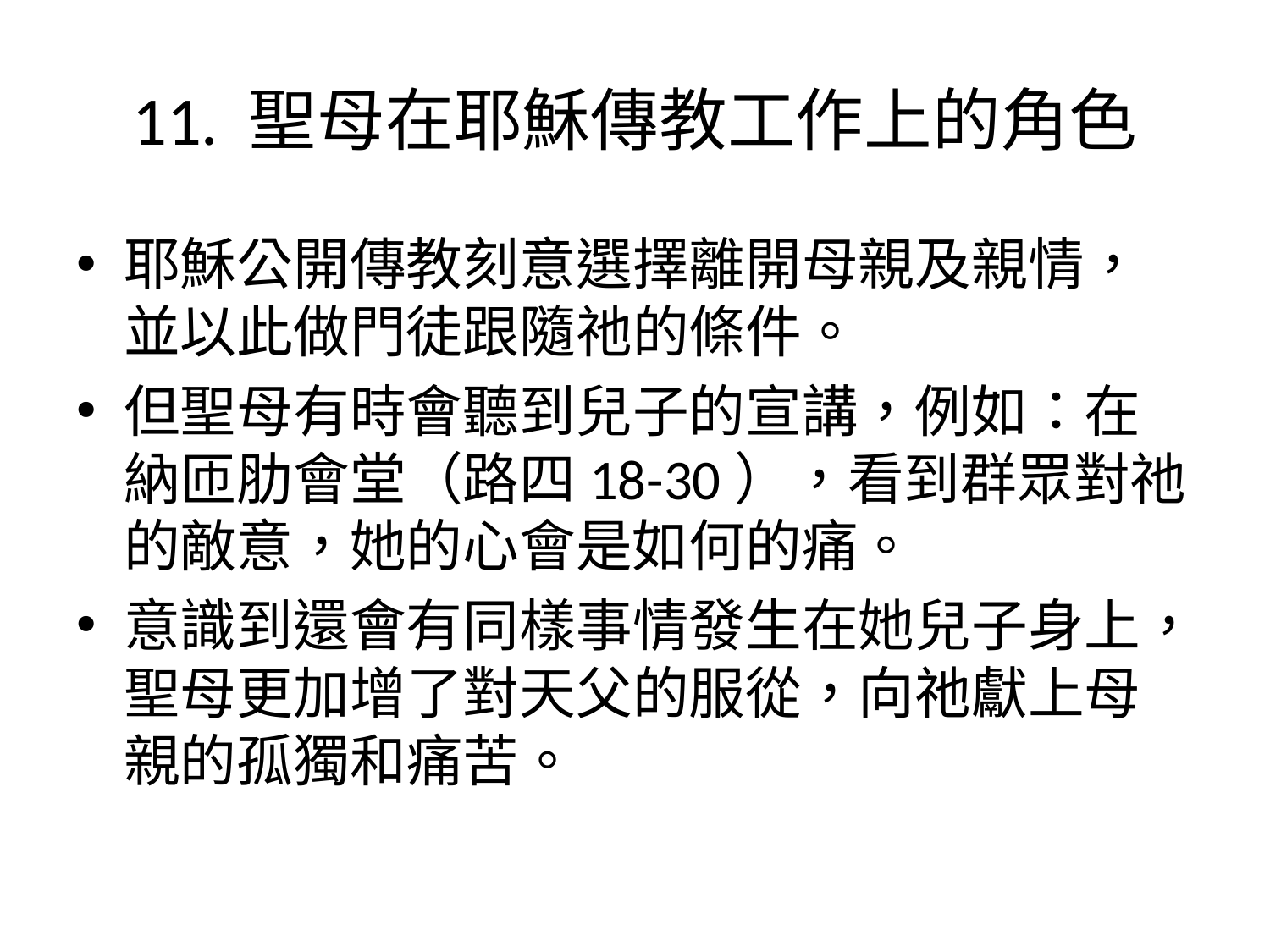

# 11. 聖母在耶穌傳教工作上的角色
耶穌公開傳教刻意選擇離開母親及親情，並以此做門徒跟隨祂的條件。
但聖母有時會聽到兒子的宣講，例如：在納匝肋會堂（路四18-30），看到群眾對祂的敵意，她的心會是如何的痛。
意識到還會有同樣事情發生在她兒子身上，聖母更加增了對天父的服從，向祂獻上母親的孤獨和痛苦。